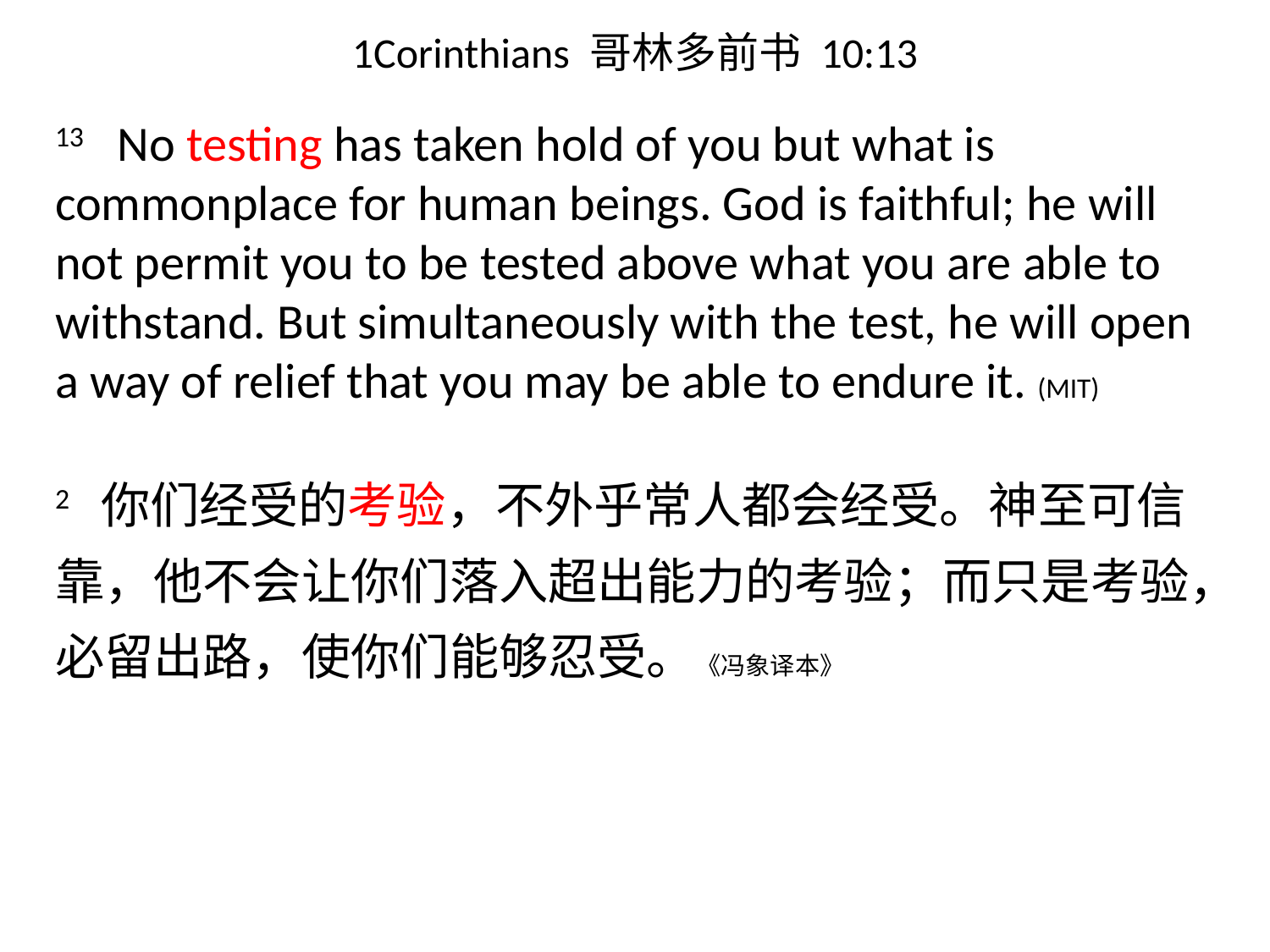

# 1Corinthians 哥林多前书 10:13
13   No testing has taken hold of you but what is commonplace for human beings. God is faithful; he will not permit you to be tested above what you are able to withstand. But simultaneously with the test, he will open a way of relief that you may be able to endure it. (MIT)

2   你们经受的考验，不外乎常人都会经受。神至可信靠，他不会让你们落入超出能力的考验；而只是考验，必留出路，使你们能够忍受。《冯象译本》